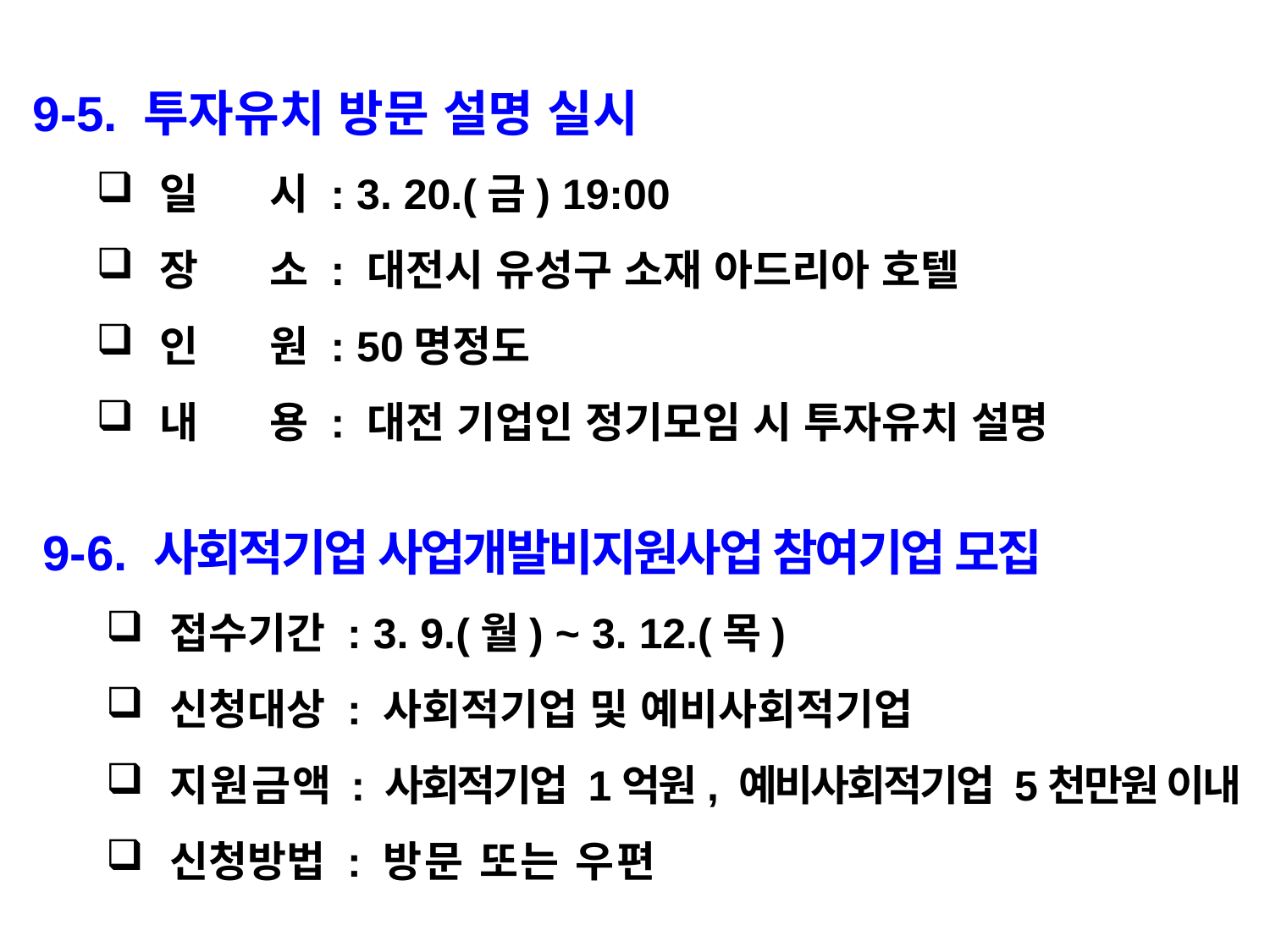

9-5. 투자유치 방문 설명 실시
일      시 : 3. 20.(금) 19:00
장      소 : 대전시 유성구 소재 아드리아 호텔
인      원 : 50명정도
내      용 : 대전 기업인 정기모임 시 투자유치 설명

9-6. 사회적기업 사업개발비지원사업 참여기업 모집
접수기간 : 3. 9.(월) ~ 3. 12.(목)
신청대상 : 사회적기업 및 예비사회적기업
지원금액 : 사회적기업 1억원, 예비사회적기업 5천만원 이내
신청방법 : 방문 또는 우편